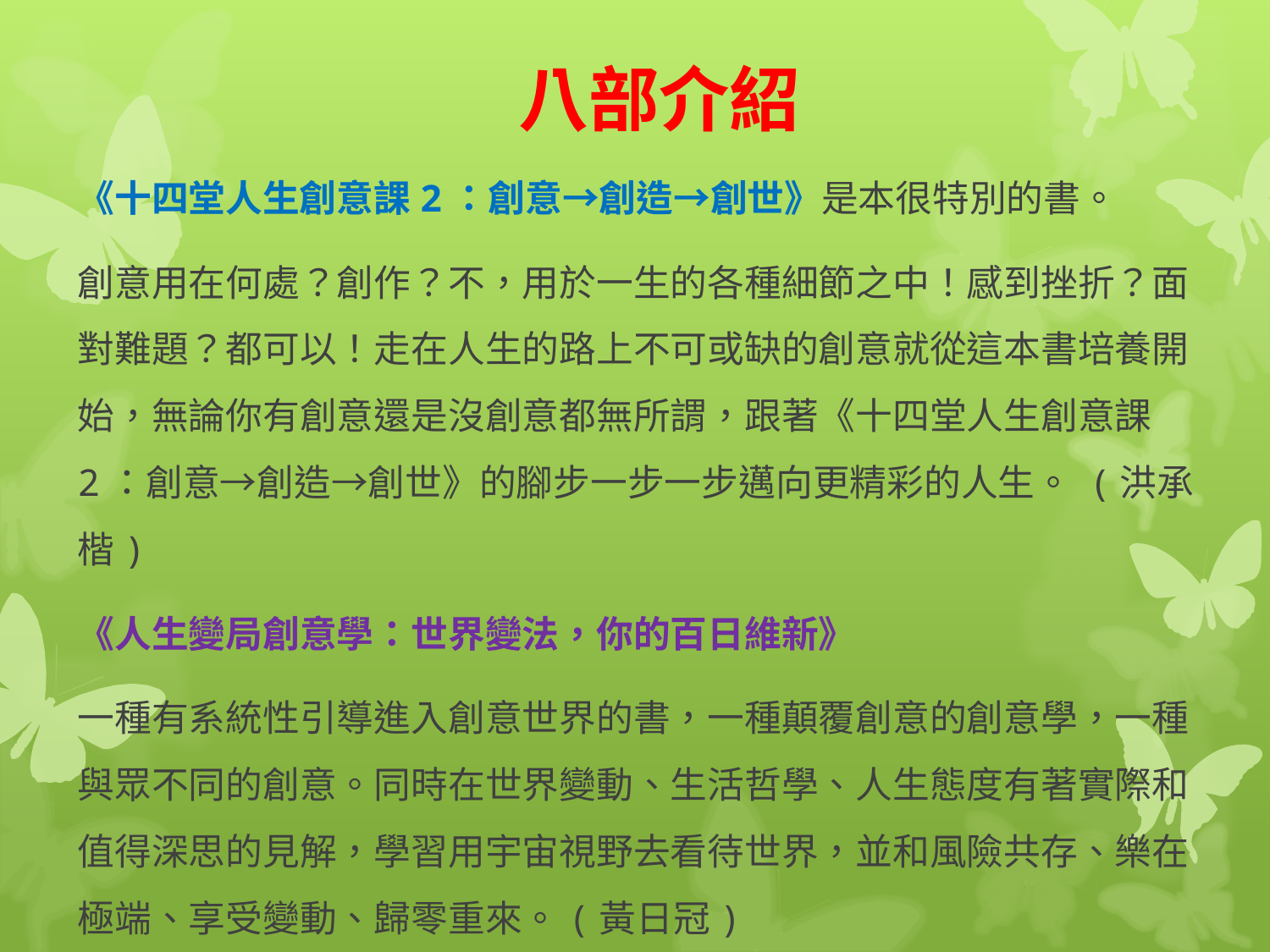

# 八部介紹
《十四堂人生創意課2：創意→創造→創世》是本很特別的書。
創意用在何處？創作？不，用於一生的各種細節之中！感到挫折？面對難題？都可以！走在人生的路上不可或缺的創意就從這本書培養開始，無論你有創意還是沒創意都無所謂，跟著《十四堂人生創意課2：創意→創造→創世》的腳步一步一步邁向更精彩的人生。 (洪承楷)
《人生變局創意學：世界變法，你的百日維新》
一種有系統性引導進入創意世界的書，一種顛覆創意的創意學，一種與眾不同的創意。同時在世界變動、生活哲學、人生態度有著實際和值得深思的見解，學習用宇宙視野去看待世界，並和風險共存、樂在極端、享受變動、歸零重來。(黃日冠)